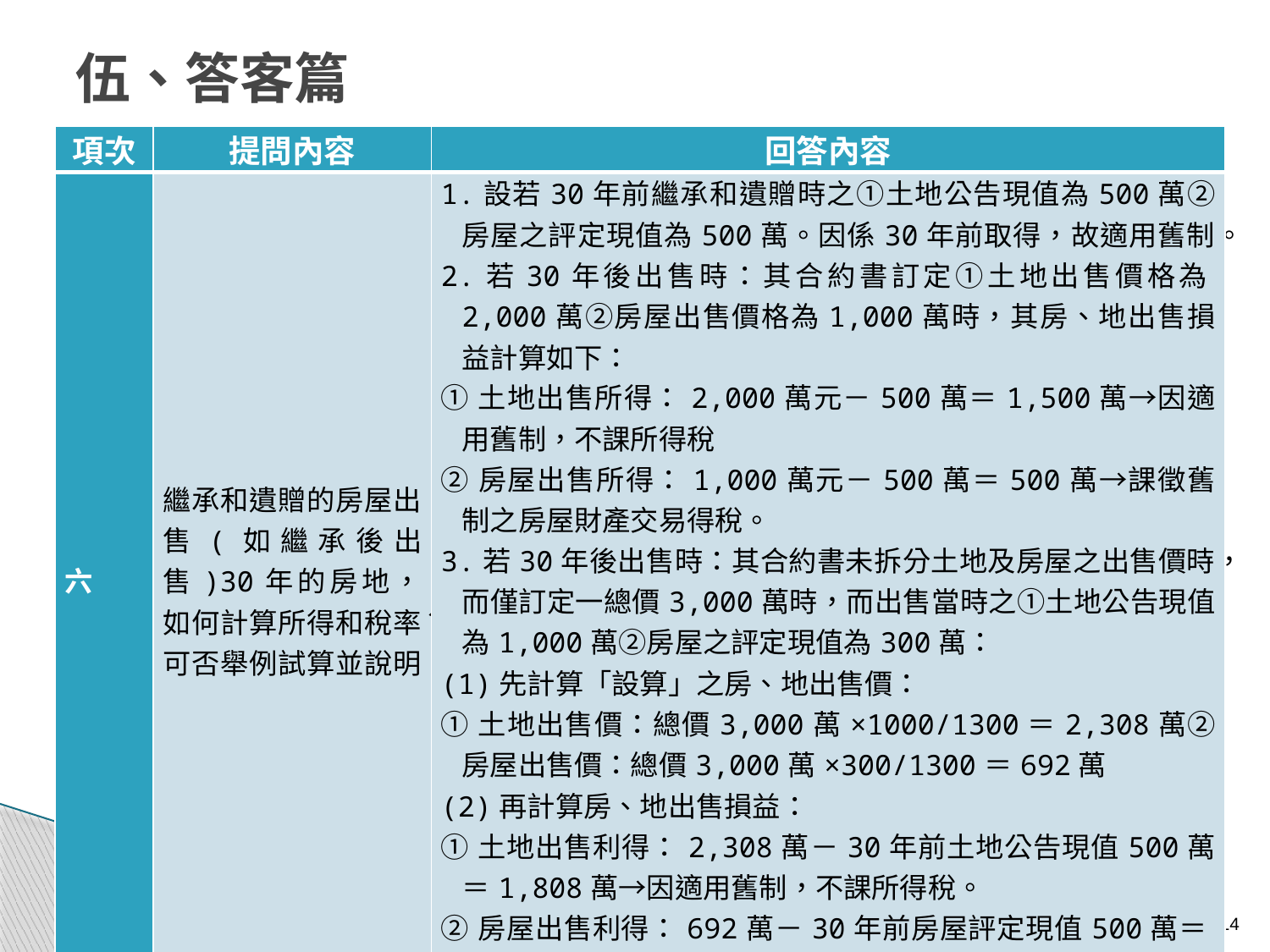

# 伍、答客篇
| 項次 | 提問內容 | 回答內容 |
| --- | --- | --- |
| 六 | 繼承和遺贈的房屋出售(如繼承後出售)30年的房地，如何計算所得和稅率？可否舉例試算並說明。 | 1.設若30年前繼承和遺贈時之①土地公告現值為500萬②房屋之評定現值為500萬。因係30年前取得，故適用舊制。 2.若30年後出售時：其合約書訂定①土地出售價格為2,000萬②房屋出售價格為1,000萬時，其房、地出售損益計算如下： ①土地出售所得：2,000萬元－500萬＝1,500萬→因適用舊制，不課所得稅 ②房屋出售所得：1,000萬元－500萬＝500萬→課徵舊制之房屋財產交易得稅。 3.若30年後出售時：其合約書未拆分土地及房屋之出售價時，而僅訂定一總價3,000萬時，而出售當時之①土地公告現值為1,000萬②房屋之評定現值為300萬： (1)先計算「設算」之房、地出售價： ①土地出售價：總價3,000萬×1000/1300＝2,308萬②房屋出售價：總價3,000萬×300/1300＝692萬 (2)再計算房、地出售損益： ①土地出售利得：2,308萬－30年前土地公告現值500萬＝1,808萬→因適用舊制，不課所得稅。 ②房屋出售利得：692萬－30年前房屋評定現值500萬＝192萬→課徵舊制之房屋財產交易所得稅。 |
14